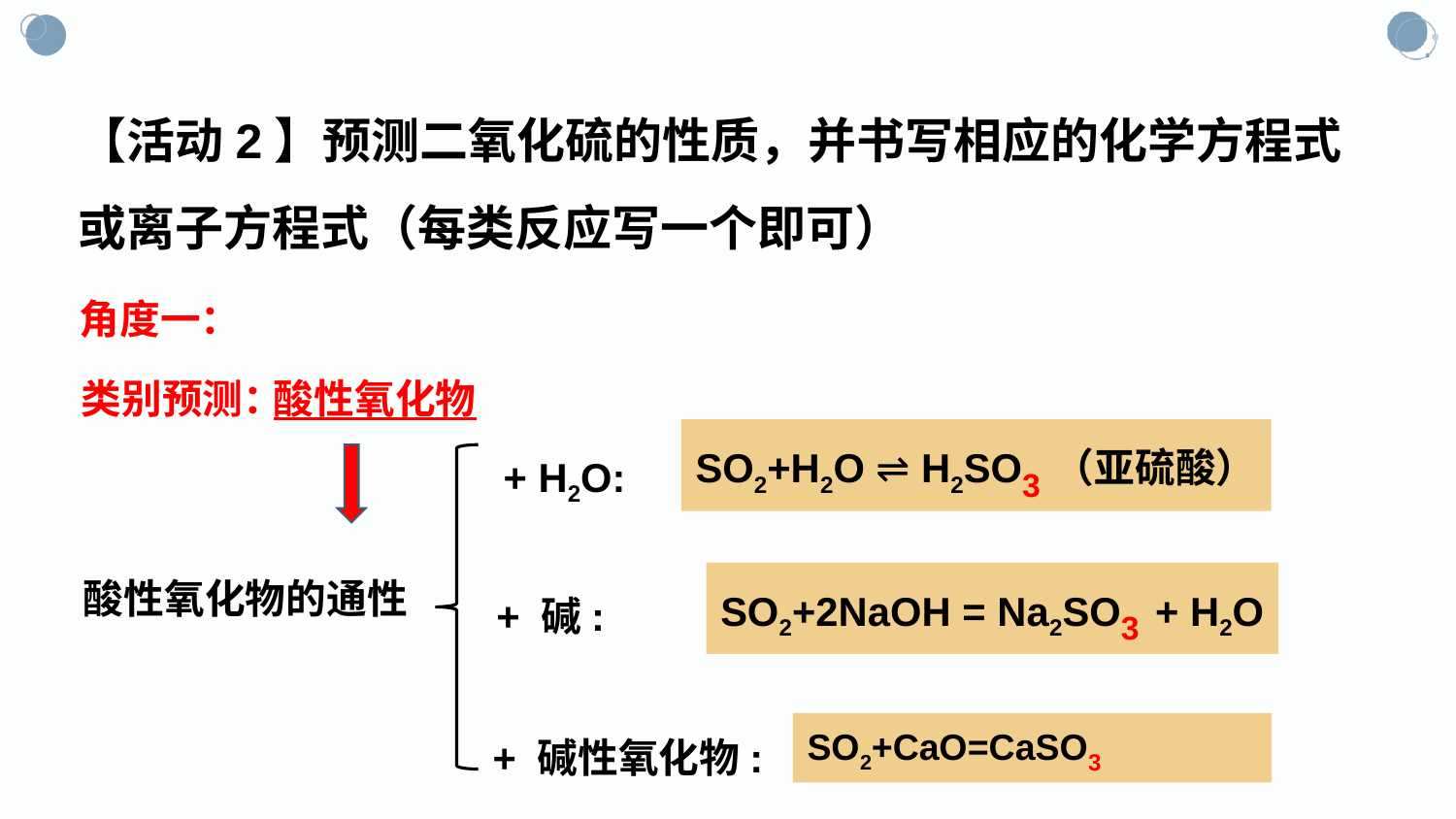

【活动2】预测二氧化硫的性质，并书写相应的化学方程式或离子方程式（每类反应写一个即可）
角度一：
类别预测：
酸性氧化物
+ H2O:
SO2+H2O ⇌ H2SO3（亚硫酸）

酸性氧化物的通性
+ 碱:
SO2+2NaOH = Na2SO3 + H2O
+ 碱性氧化物:
SO2+CaO=CaSO3